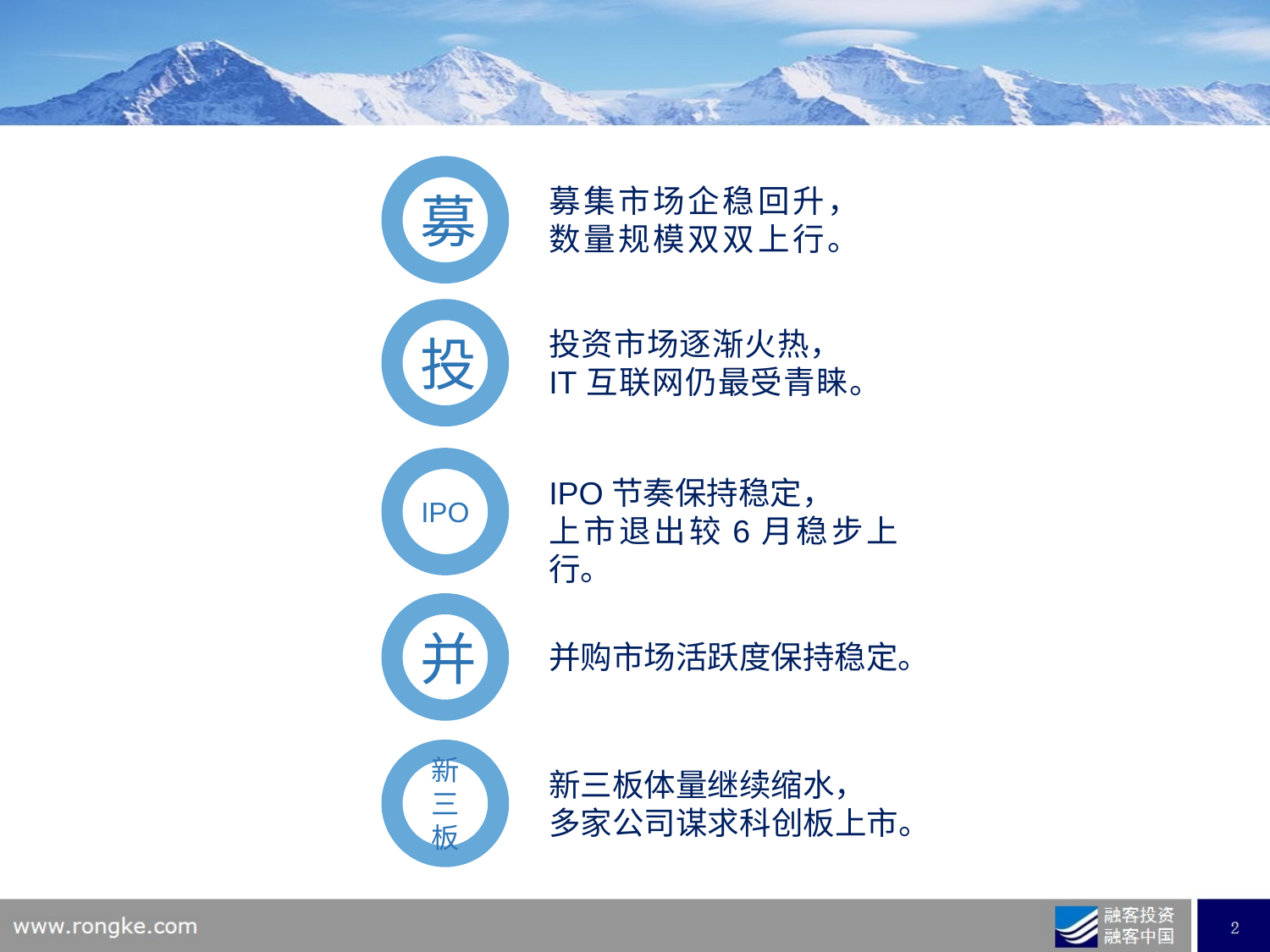

募
募集市场企稳回升，数量规模双双上行。
投
投资市场逐渐火热，IT互联网仍最受青睐。
IPO
IPO节奏保持稳定，
上市退出较6月稳步上行。
并
并购市场活跃度保持稳定。
新三板
新三板体量继续缩水，
多家公司谋求科创板上市。